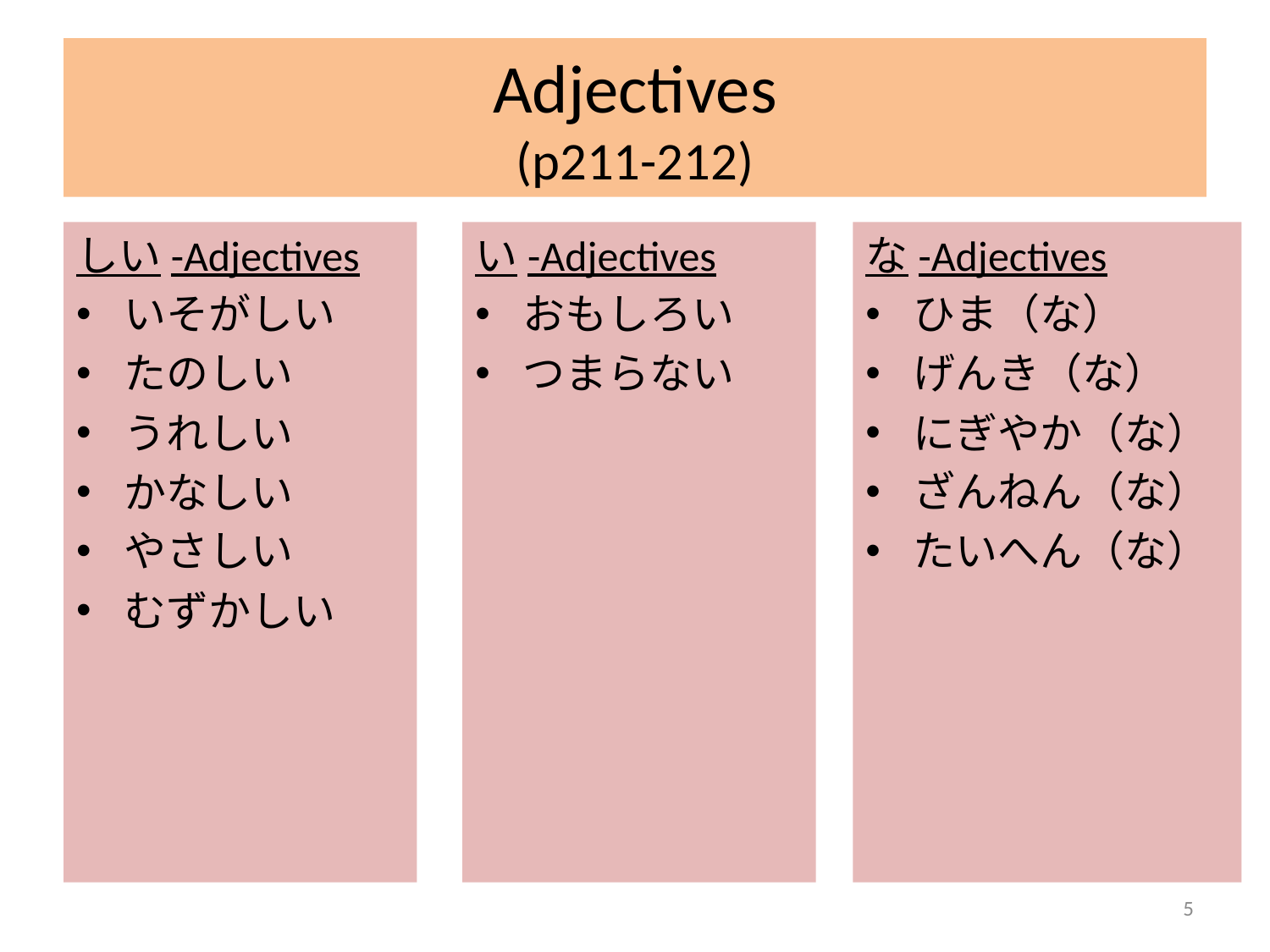

# Adjectives (p211-212)
な-Adjectives
ひま（な）
げんき（な）
にぎやか（な）
ざんねん（な）
たいへん（な）

しい-Adjectives
いそがしい
たのしい
うれしい
かなしい
やさしい
むずかしい

い-Adjectives
おもしろい
つまらない
5